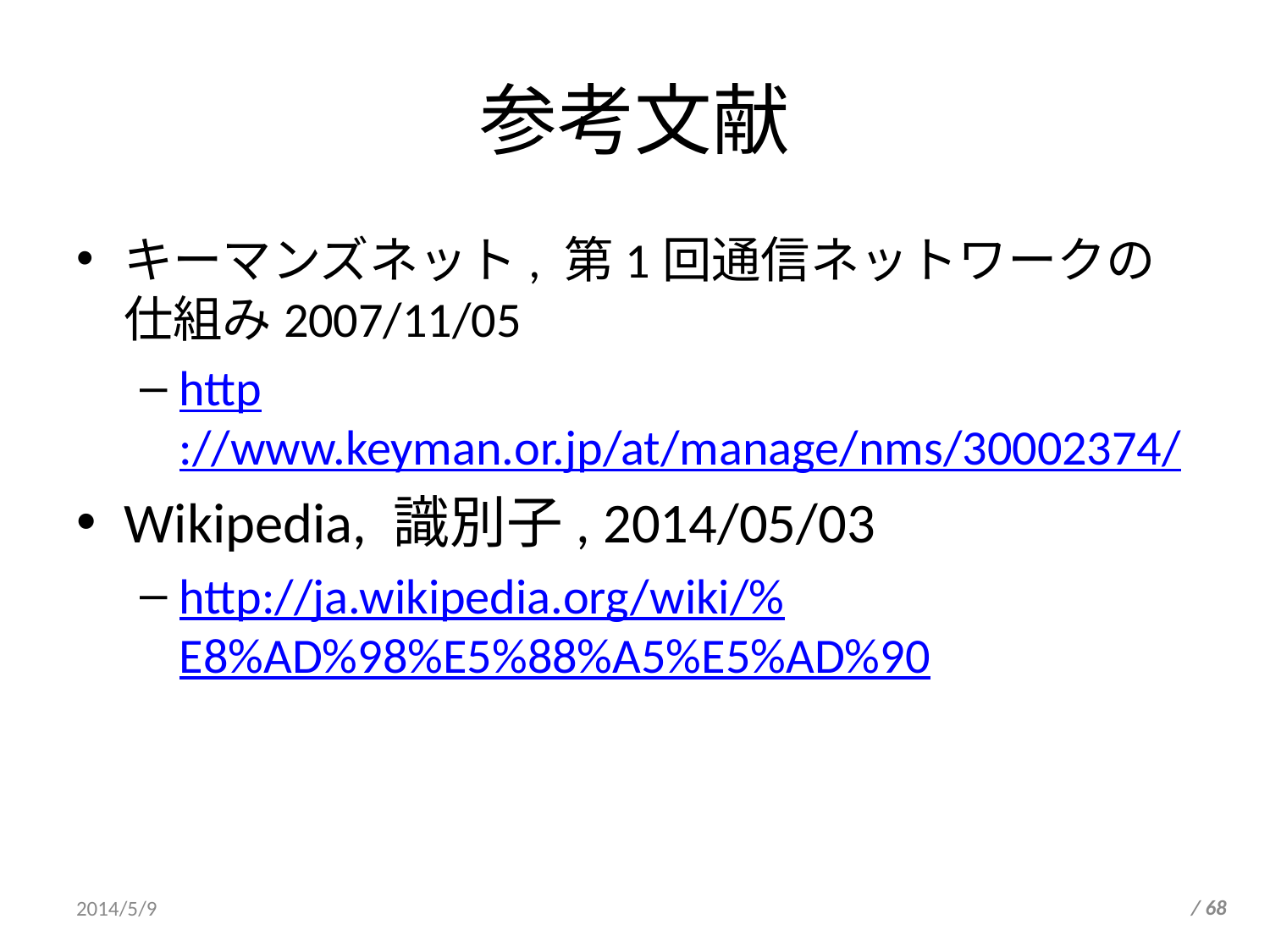

# 参考文献
キーマンズネット, 第1回通信ネットワークの仕組み2007/11/05
http://www.keyman.or.jp/at/manage/nms/30002374/
Wikipedia, 識別子, 2014/05/03
http://ja.wikipedia.org/wiki/%E8%AD%98%E5%88%A5%E5%AD%90

2014/5/9